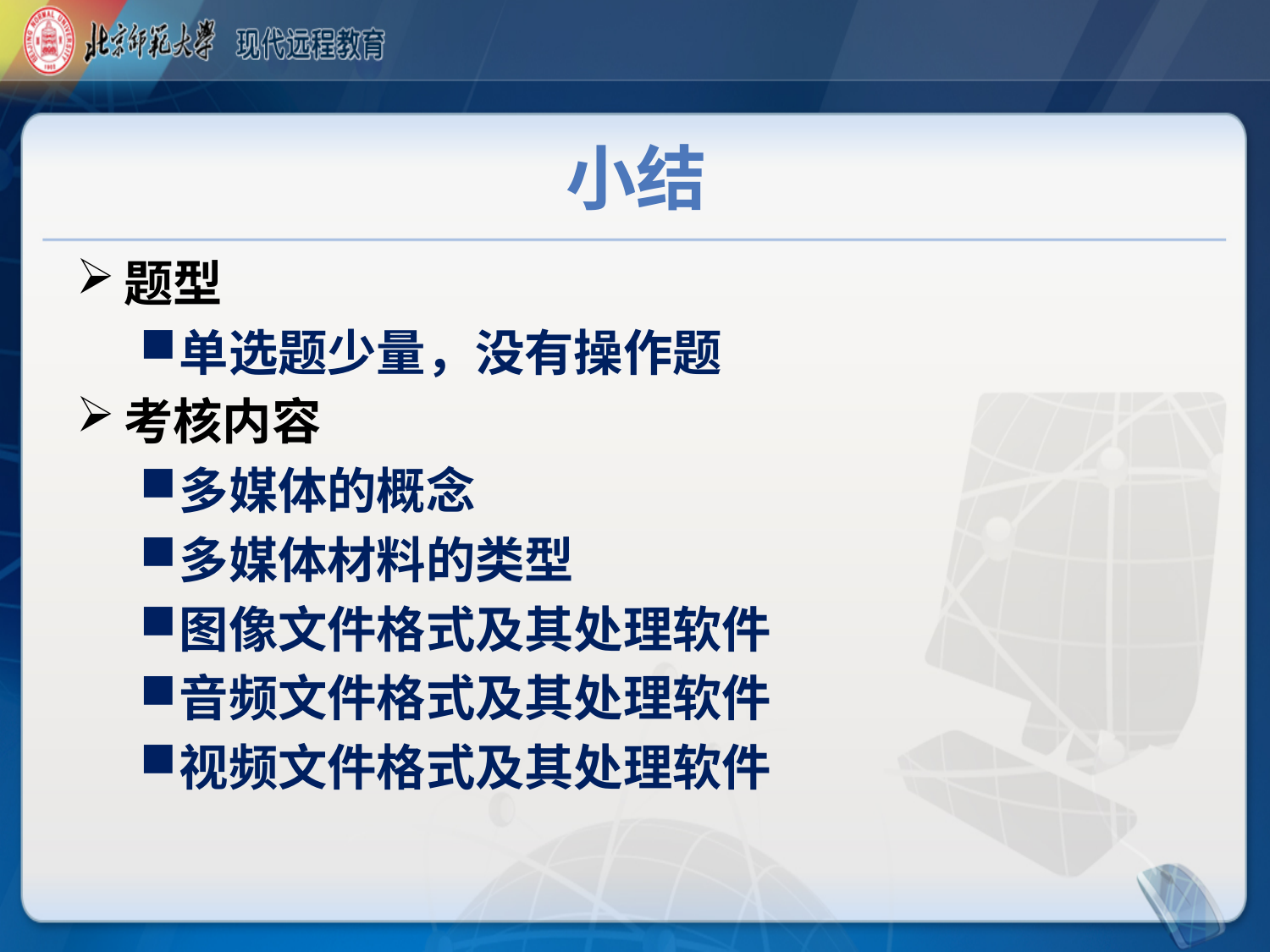

# 小结
题型
单选题少量，没有操作题
考核内容
多媒体的概念
多媒体材料的类型
图像文件格式及其处理软件
音频文件格式及其处理软件
视频文件格式及其处理软件